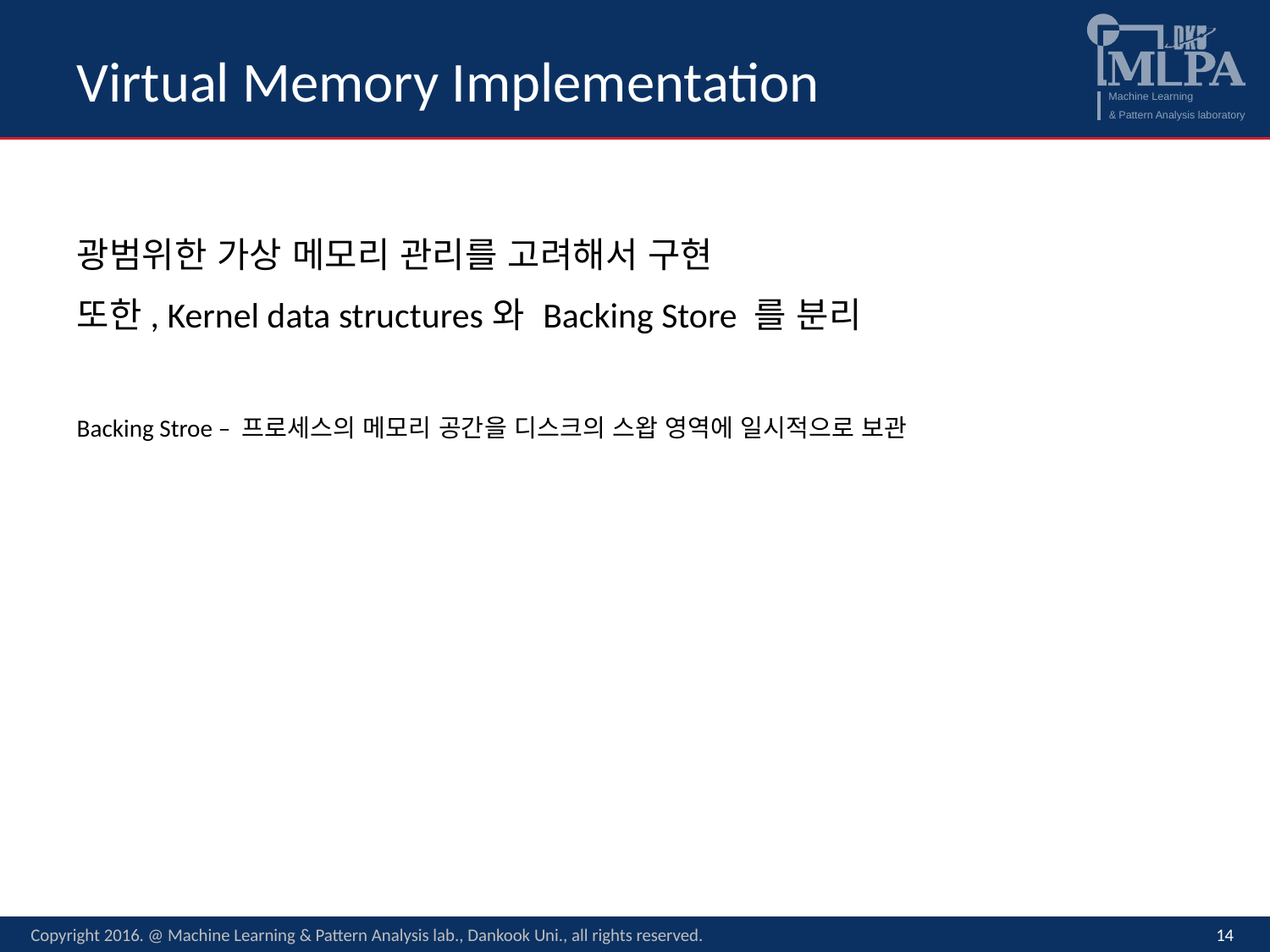

# Virtual Memory Implementation

광범위한 가상 메모리 관리를 고려해서 구현
또한, Kernel data structures와 Backing Store 를 분리

Backing Stroe – 프로세스의 메모리 공간을 디스크의 스왑 영역에 일시적으로 보관

Copyright 2016. @ Machine Learning & Pattern Analysis lab., Dankook Uni., all rights reserved.
14